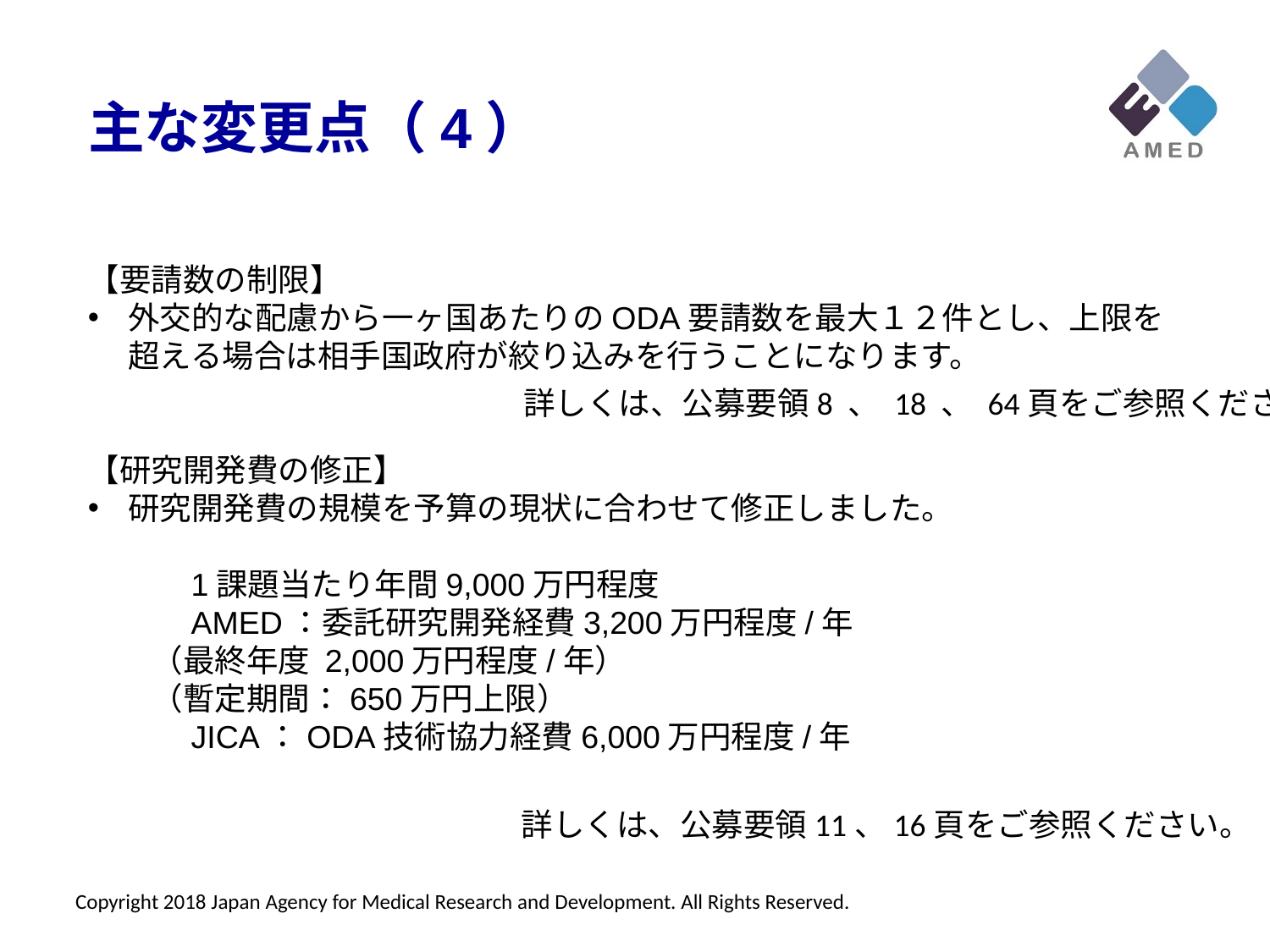

主な変更点（4）

【要請数の制限】
外交的な配慮から一ヶ国あたりのODA要請数を最大１２件とし、上限を超える場合は相手国政府が絞り込みを行うことになります。

【研究開発費の修正】
研究開発費の規模を予算の現状に合わせて修正しました。

　1課題当たり年間9,000万円程度
　AMED：委託研究開発経費3,200万円程度/年
（最終年度 2,000万円程度/年）
（暫定期間：650万円上限）
　JICA：ODA技術協力経費6,000万円程度/年
詳しくは、公募要領8 、 18 、 64頁をご参照ください。
詳しくは、公募要領11、16頁をご参照ください。
Copyright 2018 Japan Agency for Medical Research and Development. All Rights Reserved.